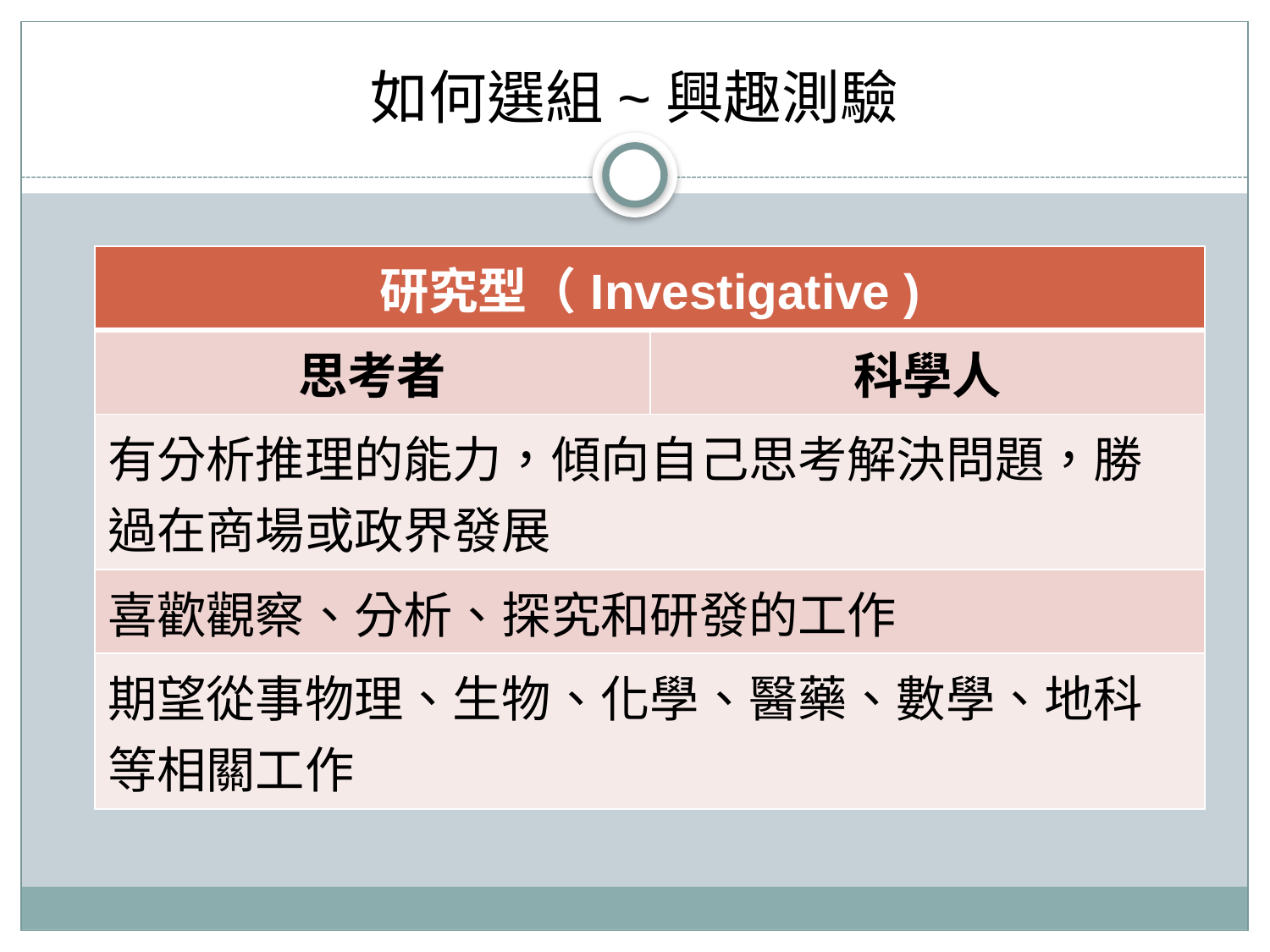

# 如何選組~興趣測驗
| 研究型（Investigative ) |  |
| --- | --- |
| 思考者 | 科學人 |
| 有分析推理的能力，傾向自己思考解決問題，勝過在商場或政界發展 |  |
| 喜歡觀察、分析、探究和研發的工作 |  |
| 期望從事物理、生物、化學、醫藥、數學、地科等相關工作 |  |